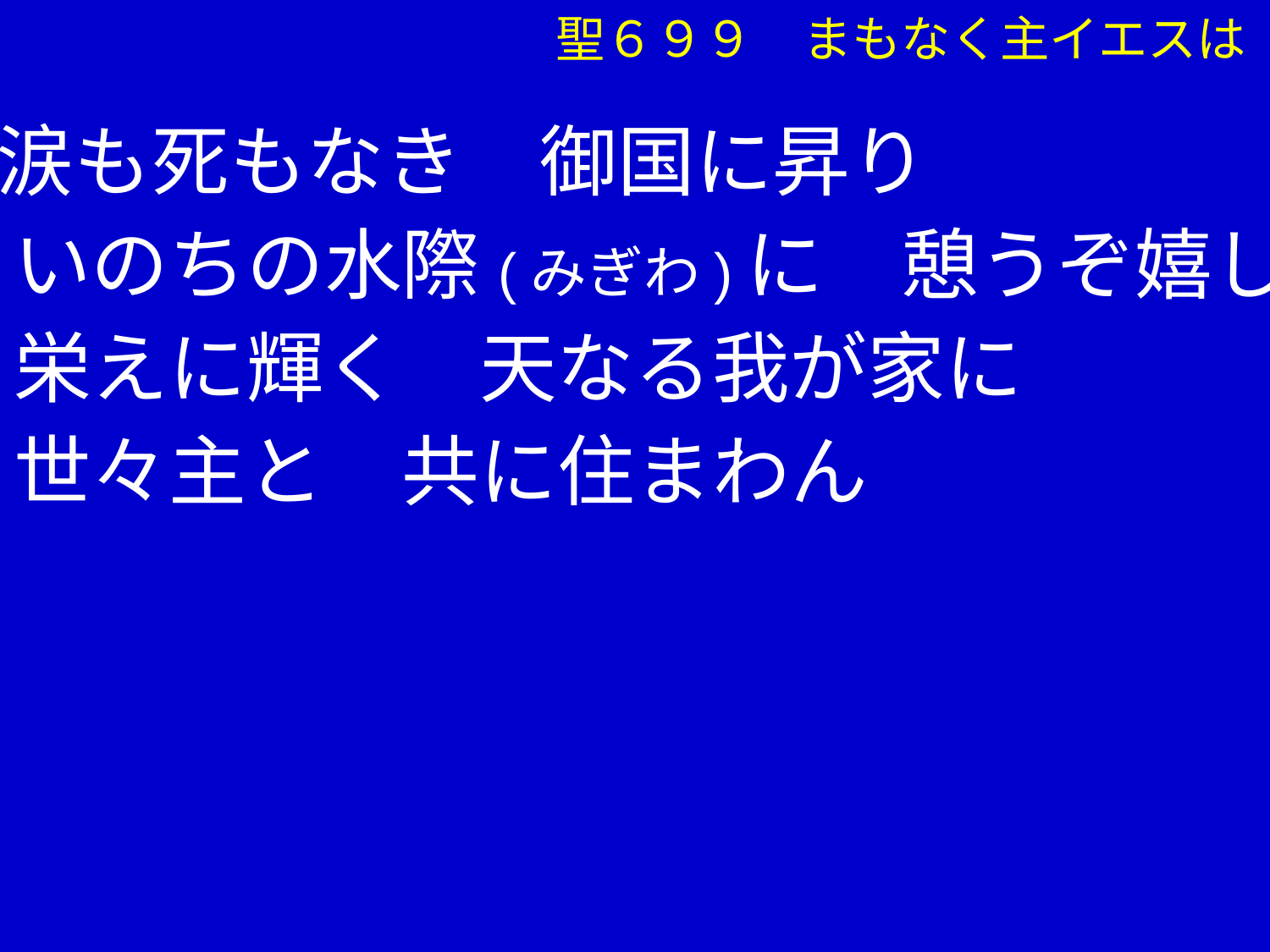

聖６９９　まもなく主イエスは
②涙も死もなき　御国に昇り
 　いのちの水際(みぎわ)に　憩うぞ嬉しき
 　栄えに輝く　天なる我が家に
 　世々主と　共に住まわん